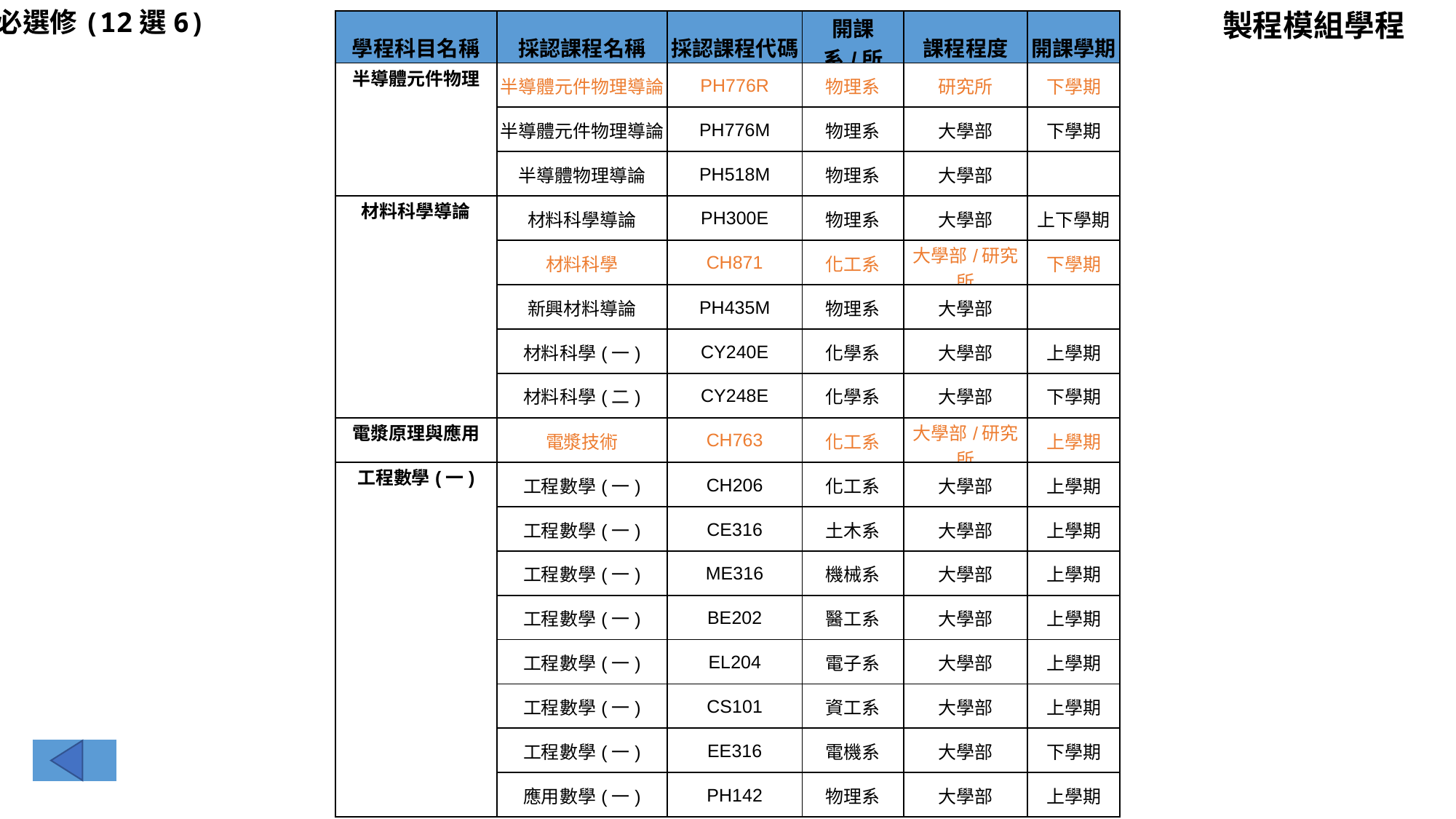

必選修(12選6)
製程模組學程
| 學程科目名稱 | 採認課程名稱 | 採認課程代碼 | 開課系/所 | 課程程度 | 開課學期 |
| --- | --- | --- | --- | --- | --- |
| 半導體元件物理 | 半導體元件物理導論 | PH776R | 物理系 | 研究所 | 下學期 |
|  | 半導體元件物理導論 | PH776M | 物理系 | 大學部 | 下學期 |
|  | 半導體物理導論 | PH518M | 物理系 | 大學部 |  |
| 材料科學導論 | 材料科學導論 | PH300E | 物理系 | 大學部 | 上下學期 |
|  | 材料科學 | CH871 | 化工系 | 大學部/研究所 | 下學期 |
|  | 新興材料導論 | PH435M | 物理系 | 大學部 |  |
|  | 材料科學(一) | CY240E | 化學系 | 大學部 | 上學期 |
|  | 材料科學(二) | CY248E | 化學系 | 大學部 | 下學期 |
| 電漿原理與應用 | 電漿技術 | CH763 | 化工系 | 大學部/研究所 | 上學期 |
| 工程數學(一) | 工程數學(一) | CH206 | 化工系 | 大學部 | 上學期 |
|  | 工程數學(一) | CE316 | 土木系 | 大學部 | 上學期 |
|  | 工程數學(一) | ME316 | 機械系 | 大學部 | 上學期 |
|  | 工程數學(一) | BE202 | 醫工系 | 大學部 | 上學期 |
|  | 工程數學(一) | EL204 | 電子系 | 大學部 | 上學期 |
|  | 工程數學(一) | CS101 | 資工系 | 大學部 | 上學期 |
|  | 工程數學(一) | EE316 | 電機系 | 大學部 | 下學期 |
|  | 應用數學(一) | PH142 | 物理系 | 大學部 | 上學期 |